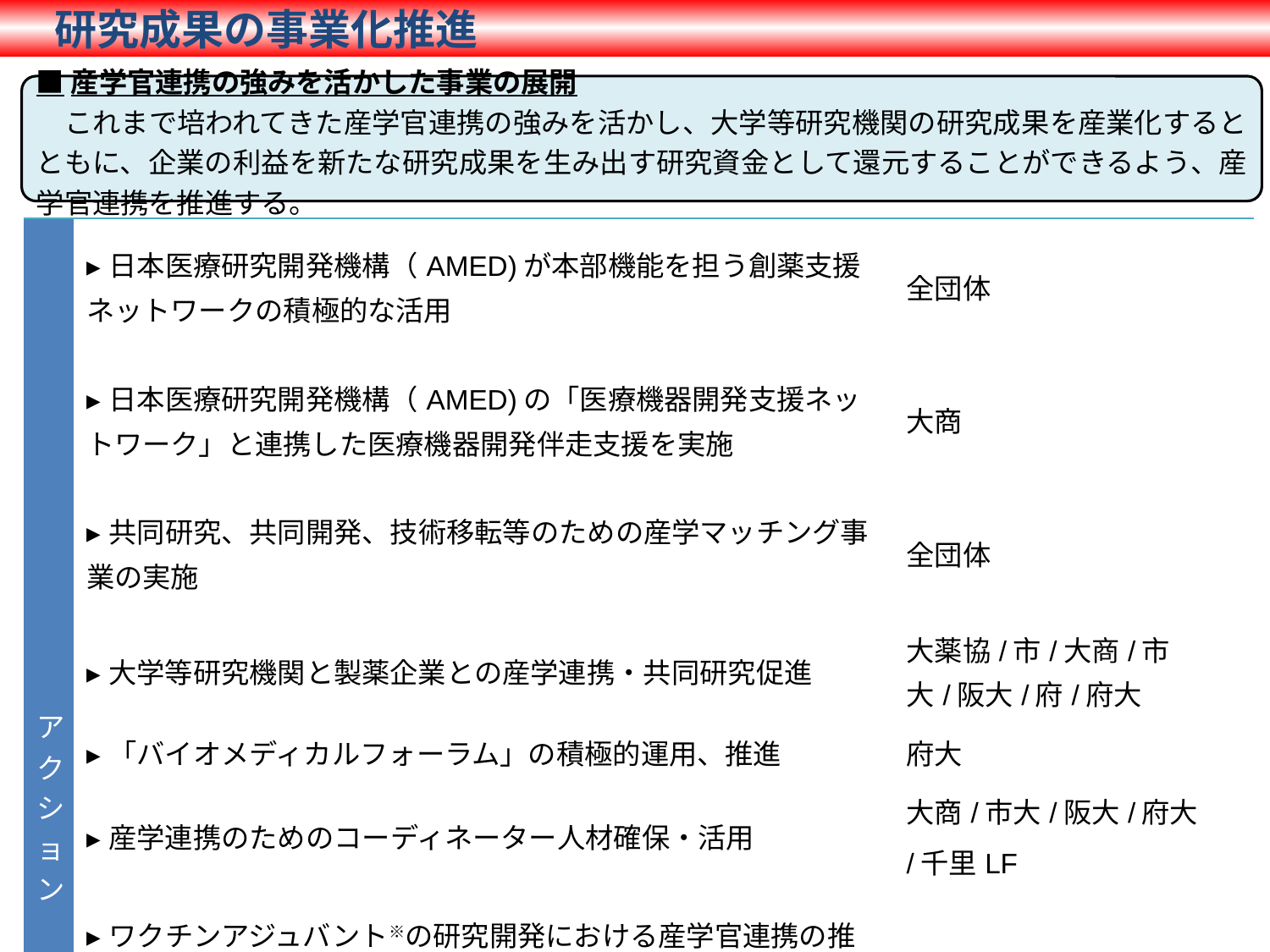

研究成果の事業化推進
■産学官連携の強みを活かした事業の展開
　これまで培われてきた産学官連携の強みを活かし、大学等研究機関の研究成果を産業化するとともに、企業の利益を新たな研究成果を生み出す研究資金として還元することができるよう、産学官連携を推進する。
| アクション | ▸日本医療研究開発機構（AMED)が本部機能を担う創薬支援ネットワークの積極的な活用 | 全団体 |
| --- | --- | --- |
|  | ▸日本医療研究開発機構（AMED)の「医療機器開発支援ネットワーク」と連携した医療機器開発伴走支援を実施 | 大商 |
|  | ▸共同研究、共同開発、技術移転等のための産学マッチング事業の実施 | 全団体 |
|  | ▸大学等研究機関と製薬企業との産学連携・共同研究促進 | 大薬協/市/大商/市大/阪大/府/府大 |
|  | ▸「バイオメディカルフォーラム」の積極的運用、推進 | 府大 |
|  | ▸産学連携のためのコーディネーター人材確保・活用 | 大商/市大/阪大/府大 /千里LF |
|  | ▸ワクチンアジュバント※の研究開発における産学官連携の推進 ※薬物の作用を増強するために加えられる添加物 | 基盤研 |
|  | ▸大阪バイオ・ライフサイエンスイノベーション拠点による創薬研究支援の実施 | 阪大 |
|  | ▸核酸医薬品製造に係る実証・評価設備整備 | 阪大 |